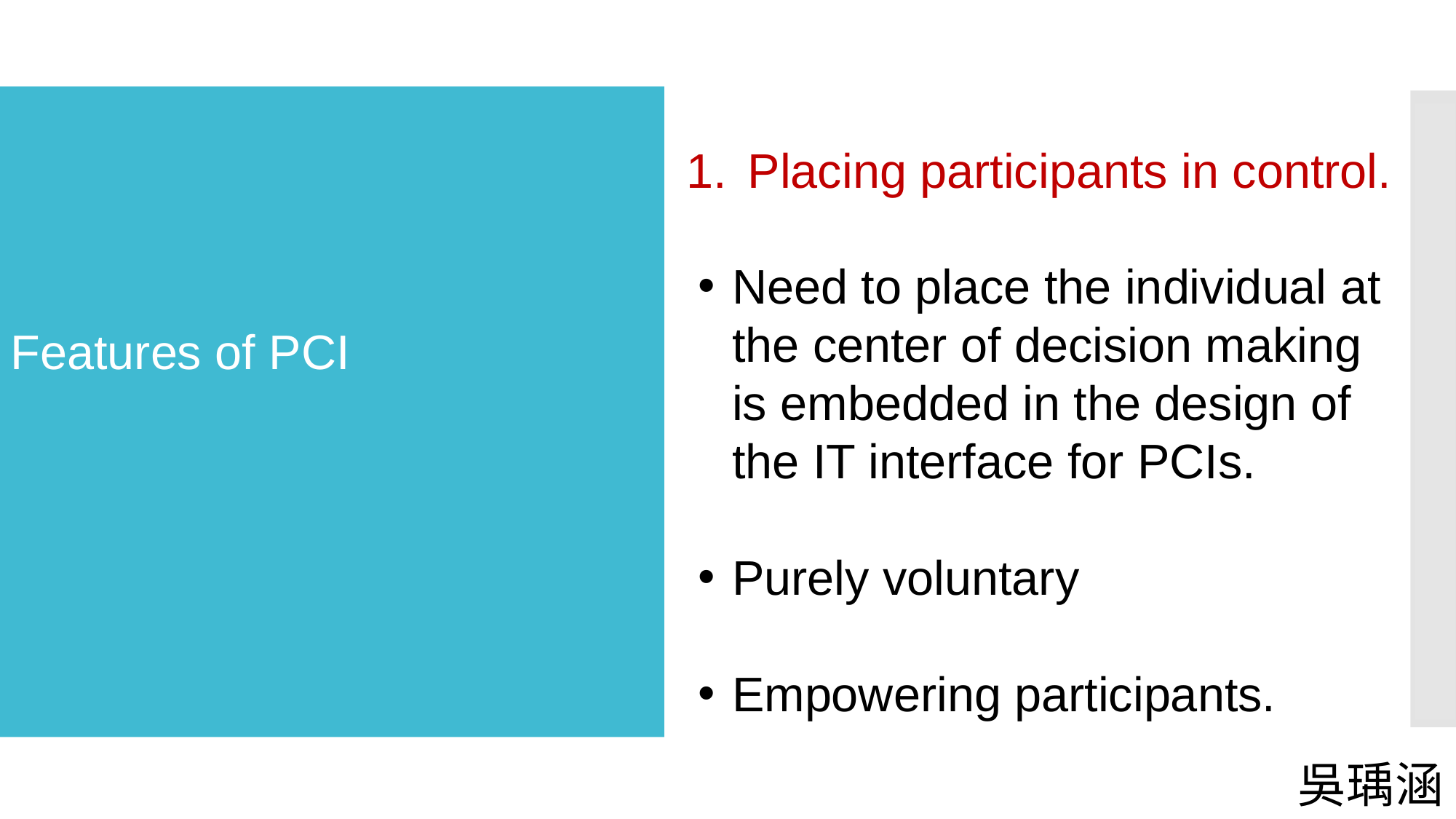

#
Placing participants in control.

Need to place the individual at the center of decision making is embedded in the design of the IT interface for PCIs.

Purely voluntary

Empowering participants.
Features of PCI
吳瑀涵